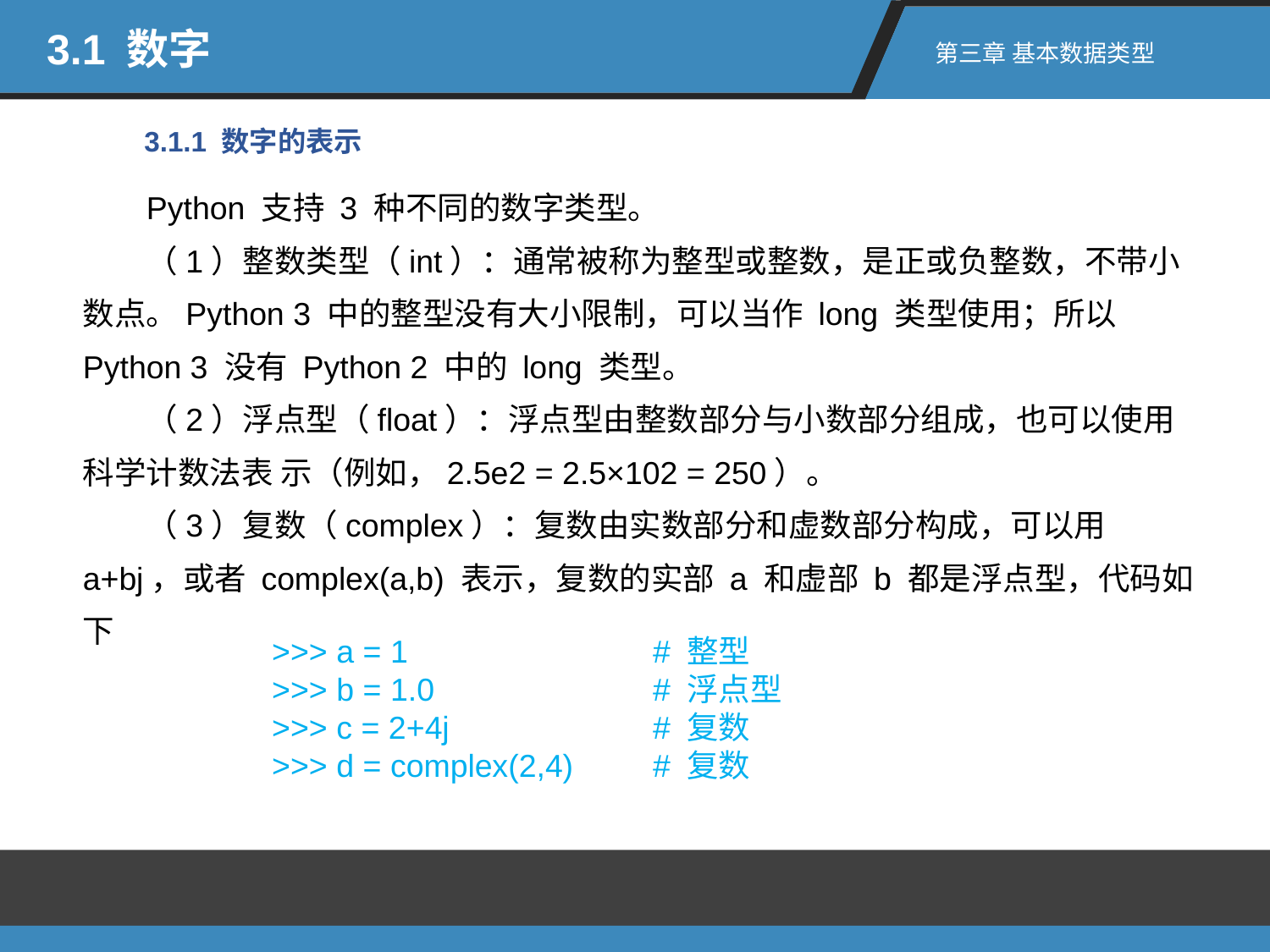

3.1 数字
第三章 基本数据类型
3.1.1 数字的表示
Python 支持 3 种不同的数字类型。
（1）整数类型（int）：通常被称为整型或整数，是正或负整数，不带小数点。Python 3 中的整型没有大小限制，可以当作 long 类型使用；所以 Python 3 没有 Python 2 中的 long 类型。
（2）浮点型（float）：浮点型由整数部分与小数部分组成，也可以使用科学计数法表 示（例如，2.5e2 = 2.5×102 = 250）。
（3）复数（complex）：复数由实数部分和虚数部分构成，可以用 a+bj，或者 complex(a,b) 表示，复数的实部 a 和虚部 b 都是浮点型，代码如下
>>> a = 1 		# 整型
>>> b = 1.0 		# 浮点型
>>> c = 2+4j 		# 复数
>>> d = complex(2,4) 	# 复数